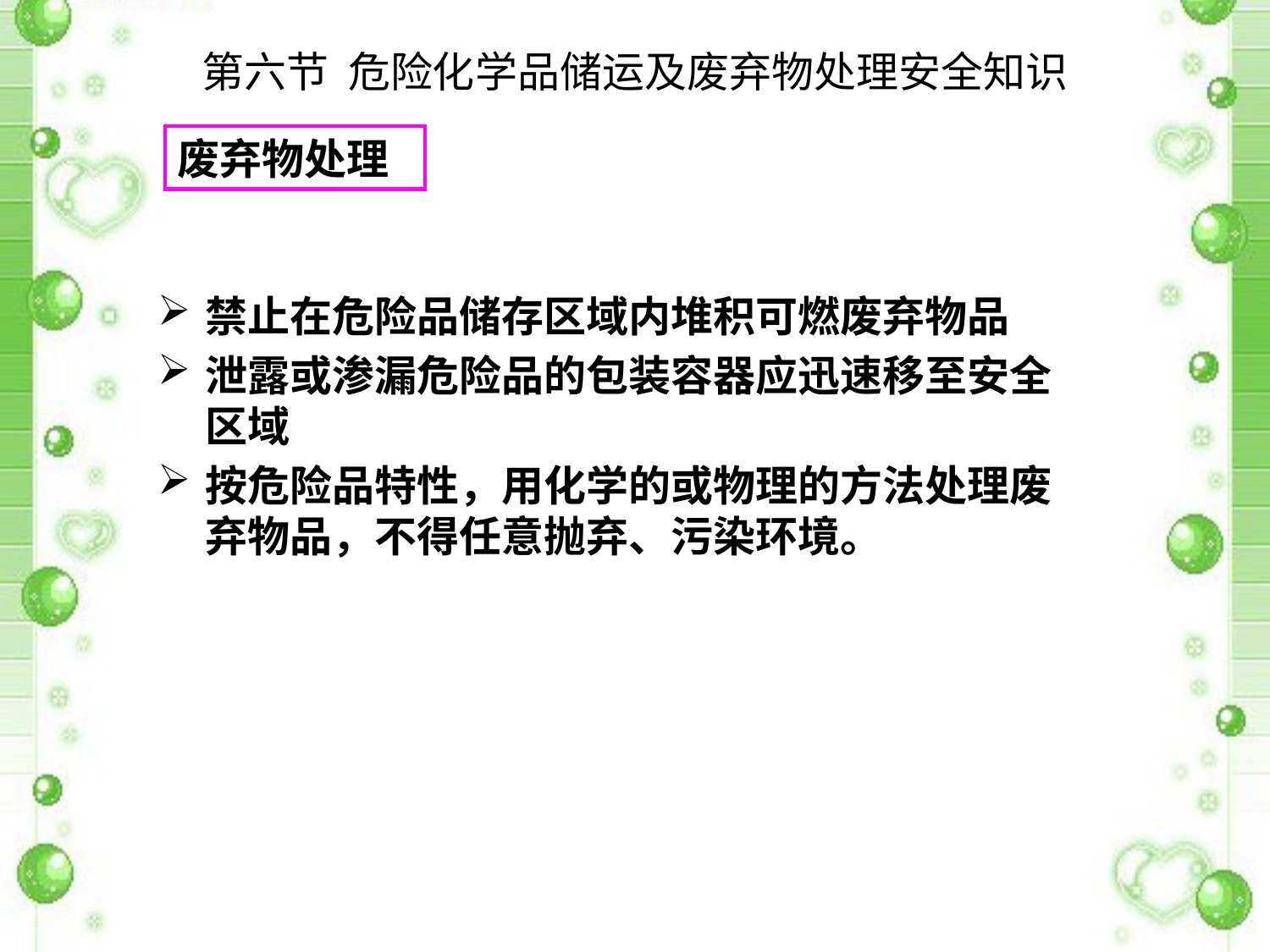

第六节  危险化学品储运及废弃物处理安全知识
废弃物处理
禁止在危险品储存区域内堆积可燃废弃物品
泄露或渗漏危险品的包装容器应迅速移至安全区域
按危险品特性，用化学的或物理的方法处理废弃物品，不得任意抛弃、污染环境。